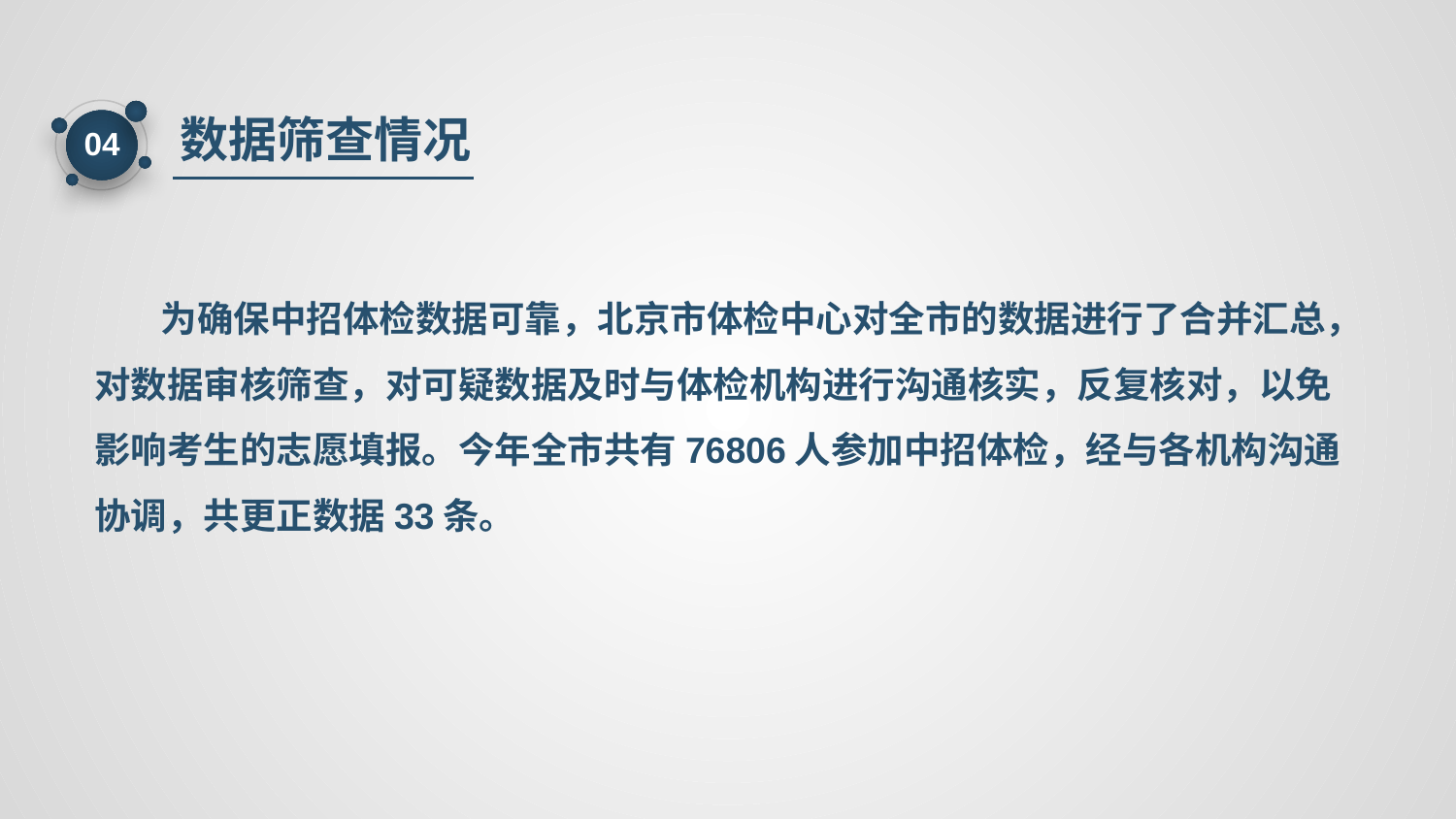

数据筛查情况
04
       为确保中招体检数据可靠，北京市体检中心对全市的数据进行了合并汇总，对数据审核筛查，对可疑数据及时与体检机构进行沟通核实，反复核对，以免影响考生的志愿填报。今年全市共有76806人参加中招体检，经与各机构沟通协调，共更正数据33条。